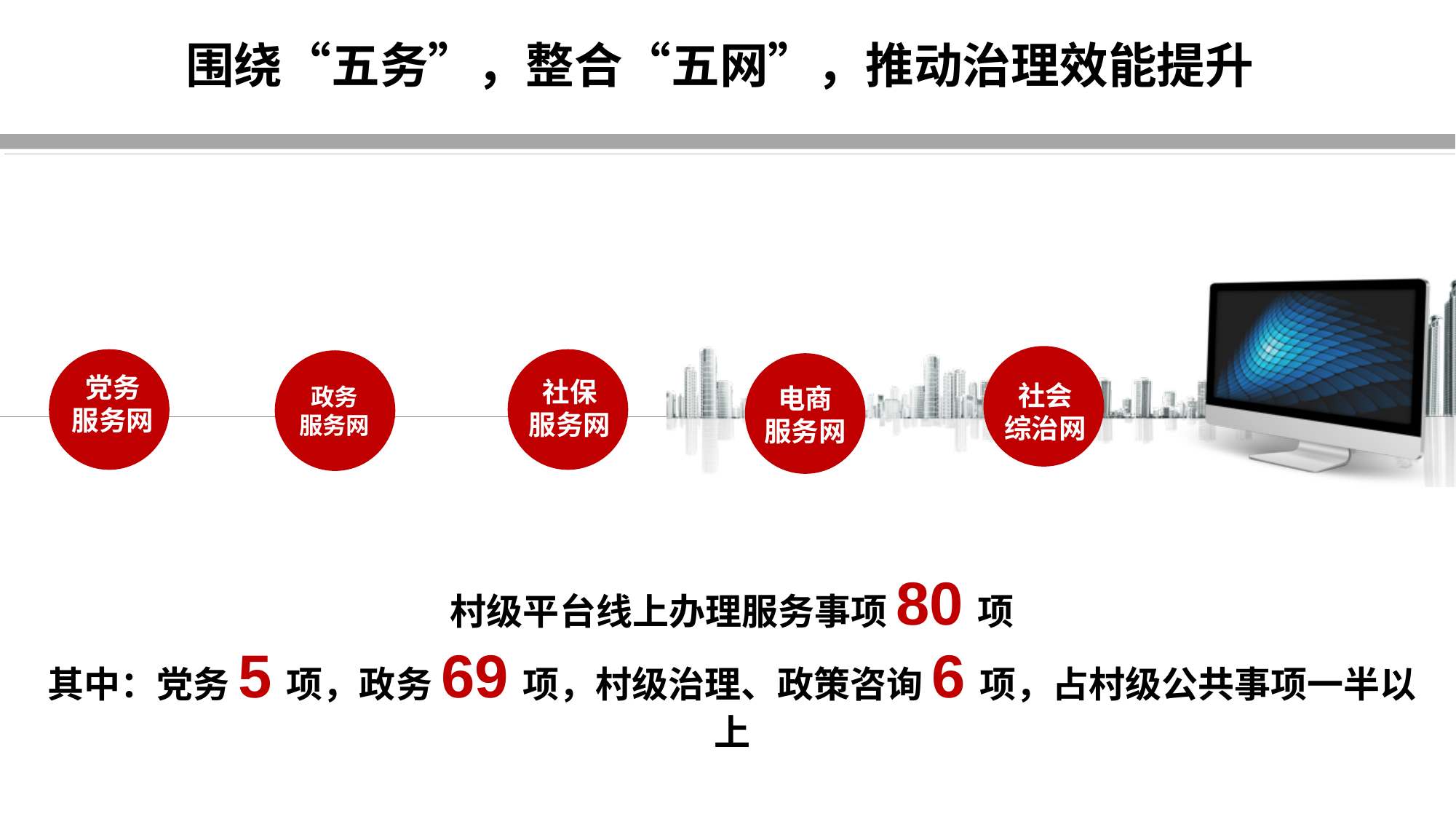

围绕“五务”，整合“五网”，推动治理效能提升

党务
服务网
社保
服务网
电商
服务网

社会
综治网
政务
服务网
村级平台线上办理服务事项80项
其中：党务5项，政务69项，村级治理、政策咨询6项，占村级公共事项一半以上